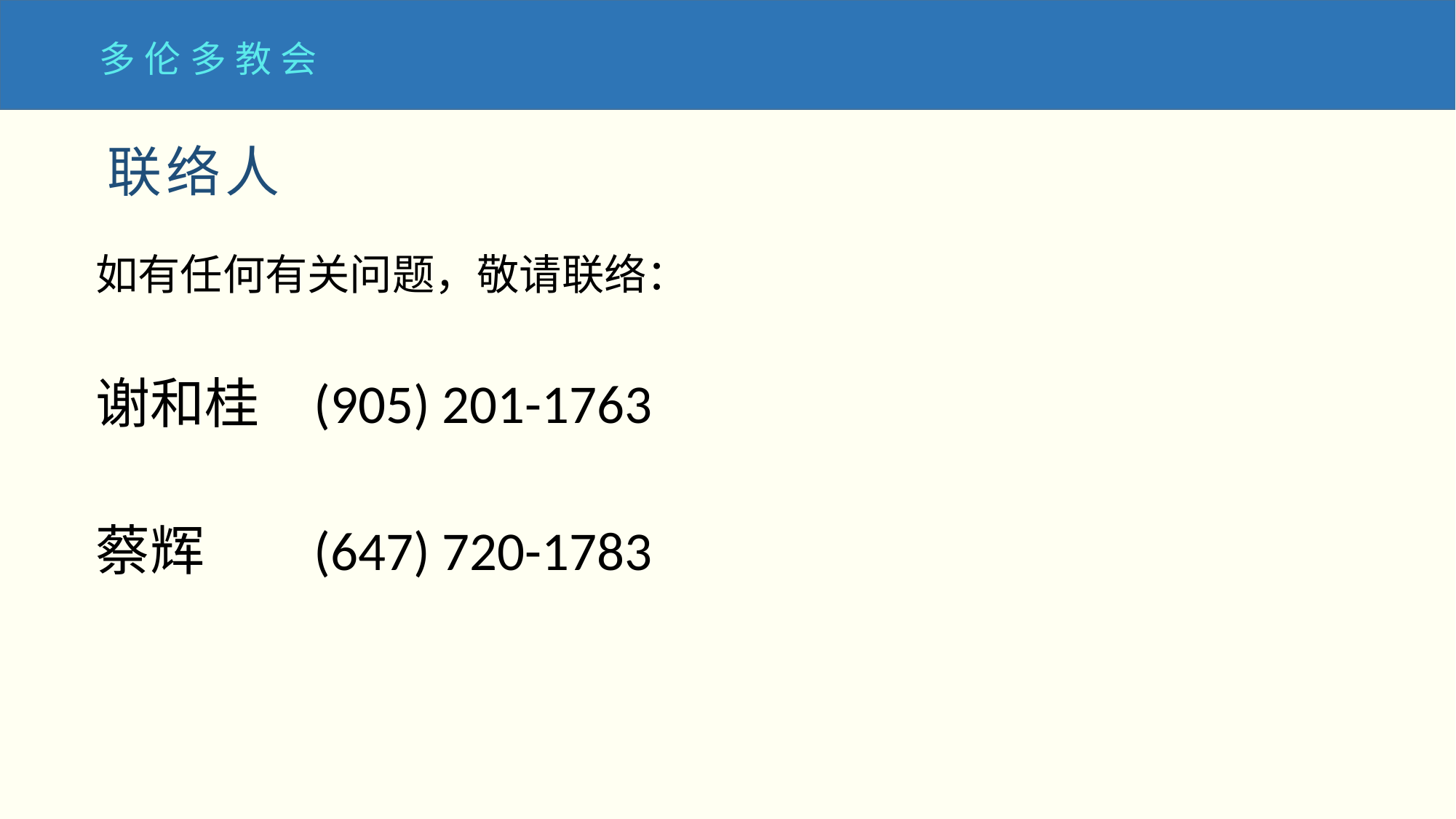

联络人
如有任何有关问题，敬请联络：

谢和桂	(905) 201-1763
蔡辉	(647) 720-1783